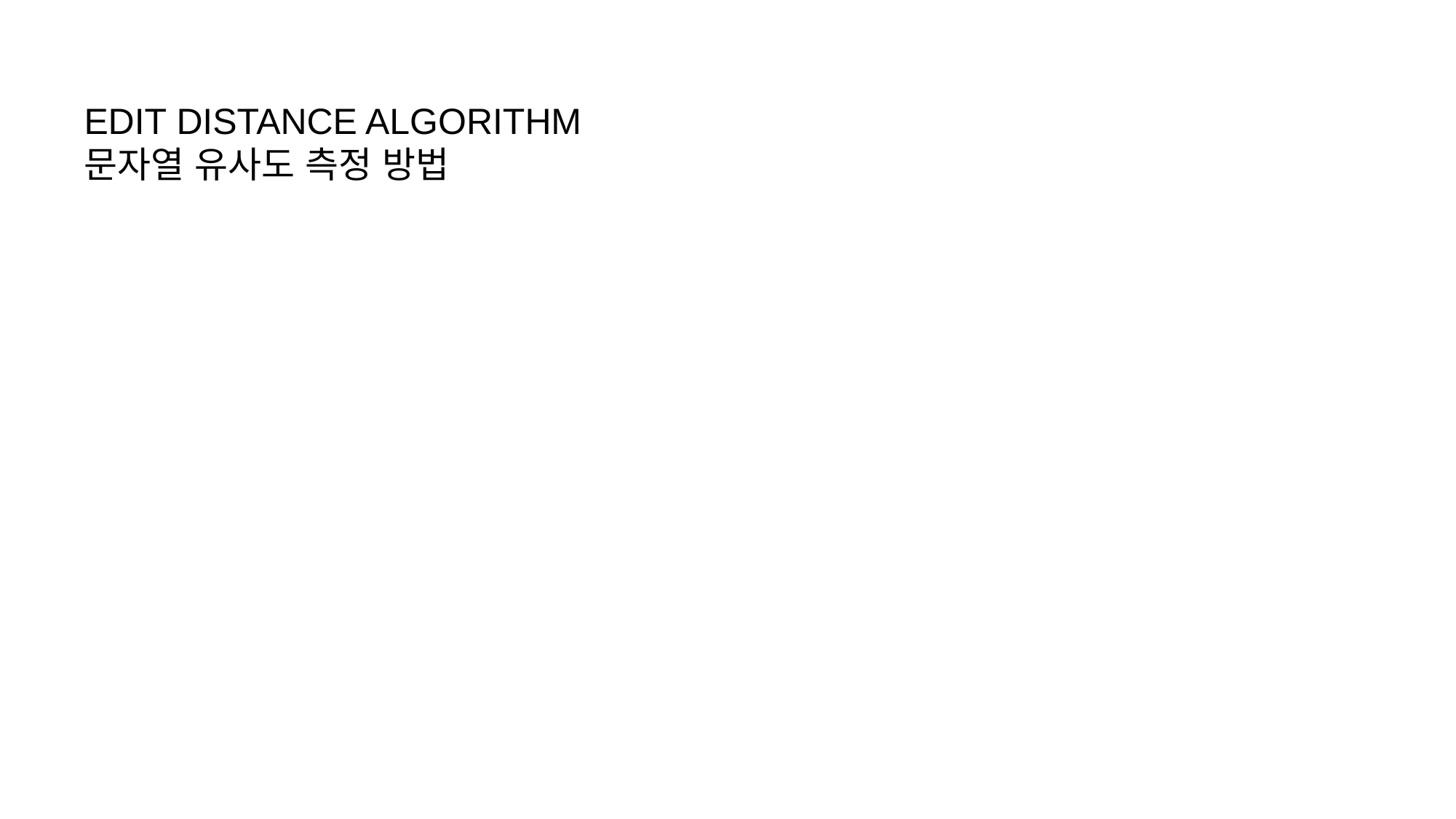

EDIT DISTANCE ALGORITHM
문자열 유사도 측정 방법